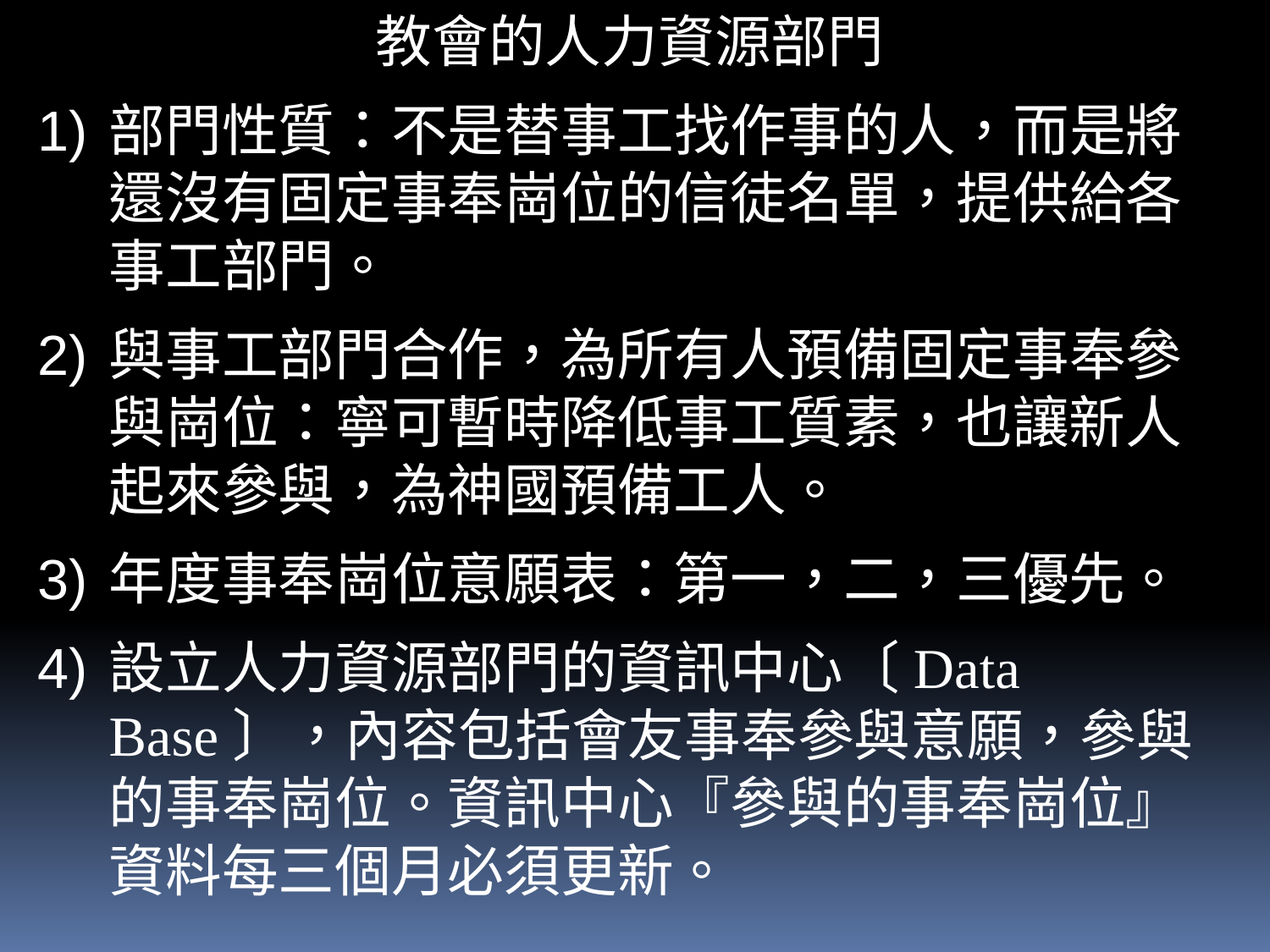

教會的人力資源部門
部門性質：不是替事工找作事的人，而是將還沒有固定事奉崗位的信徒名單，提供給各事工部門。
與事工部門合作，為所有人預備固定事奉參與崗位：寧可暫時降低事工質素，也讓新人起來參與，為神國預備工人。
年度事奉崗位意願表：第一，二，三優先。
設立人力資源部門的資訊中心〔Data  Base〕，內容包括會友事奉參與意願，參與的事奉崗位。資訊中心『參與的事奉崗位』資料每三個月必須更新。